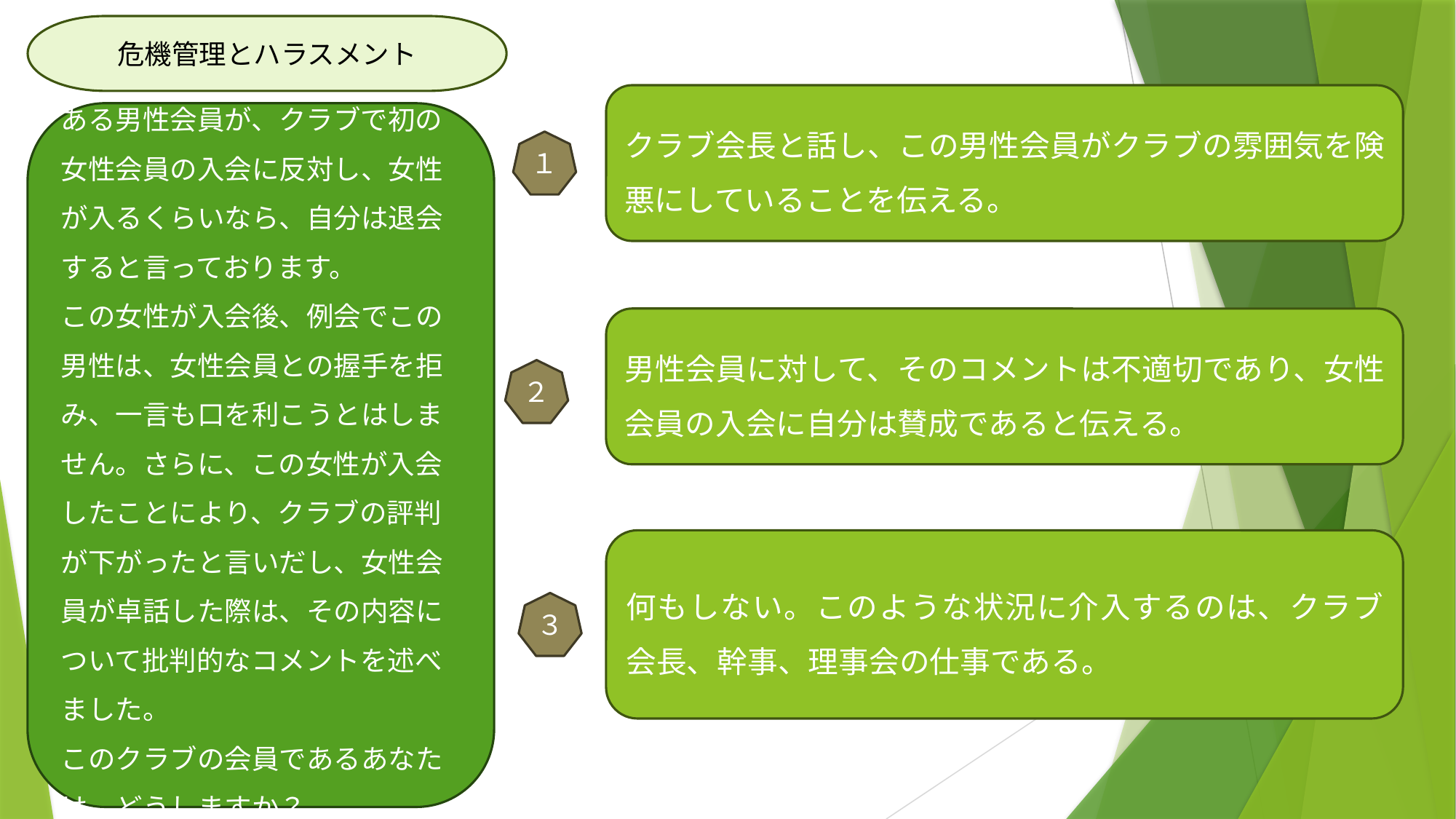

危機管理とハラスメント
クラブ会長と話し、この男性会員がクラブの雰囲気を険悪にしていることを伝える。
ある男性会員が、クラブで初の女性会員の入会に反対し、女性が入るくらいなら、自分は退会すると言っております。
この女性が入会後、例会でこの男性は、女性会員との握手を拒み、一言も口を利こうとはしません。さらに、この女性が入会したことにより、クラブの評判が下がったと言いだし、女性会員が卓話した際は、その内容について批判的なコメントを述べました。
このクラブの会員であるあなたは、どうしますか？
１
男性会員に対して、そのコメントは不適切であり、女性会員の入会に自分は賛成であると伝える。
２
何もしない。このような状況に介入するのは、クラブ会長、幹事、理事会の仕事である。
３